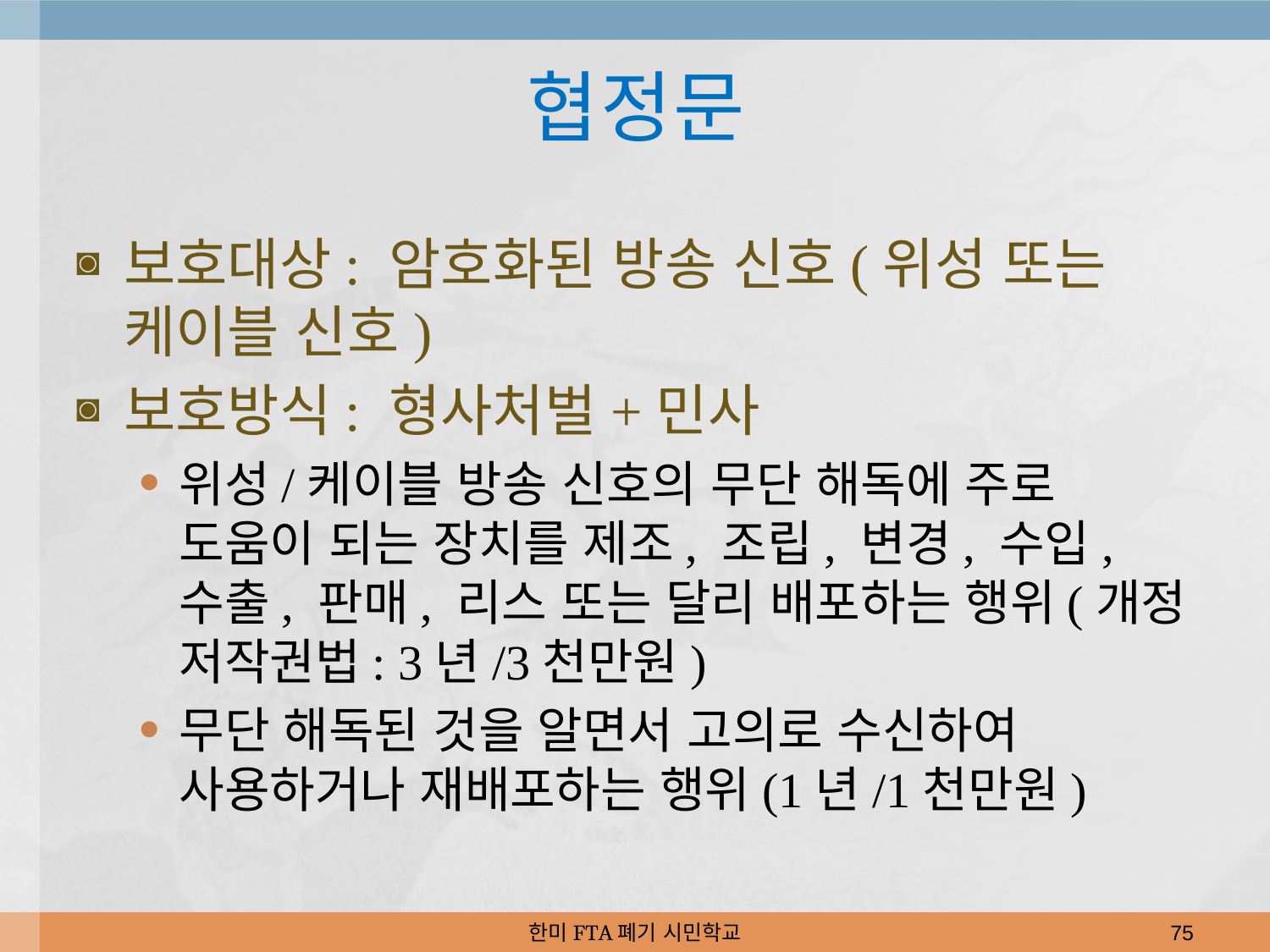

# 협정문
보호대상: 암호화된 방송 신호(위성 또는 케이블 신호)
보호방식: 형사처벌+민사
위성/케이블 방송 신호의 무단 해독에 주로 도움이 되는 장치를 제조, 조립, 변경, 수입, 수출, 판매, 리스 또는 달리 배포하는 행위(개정 저작권법: 3년/3천만원)
무단 해독된 것을 알면서 고의로 수신하여 사용하거나 재배포하는 행위(1년/1천만원)
한미FTA폐기 시민학교
75